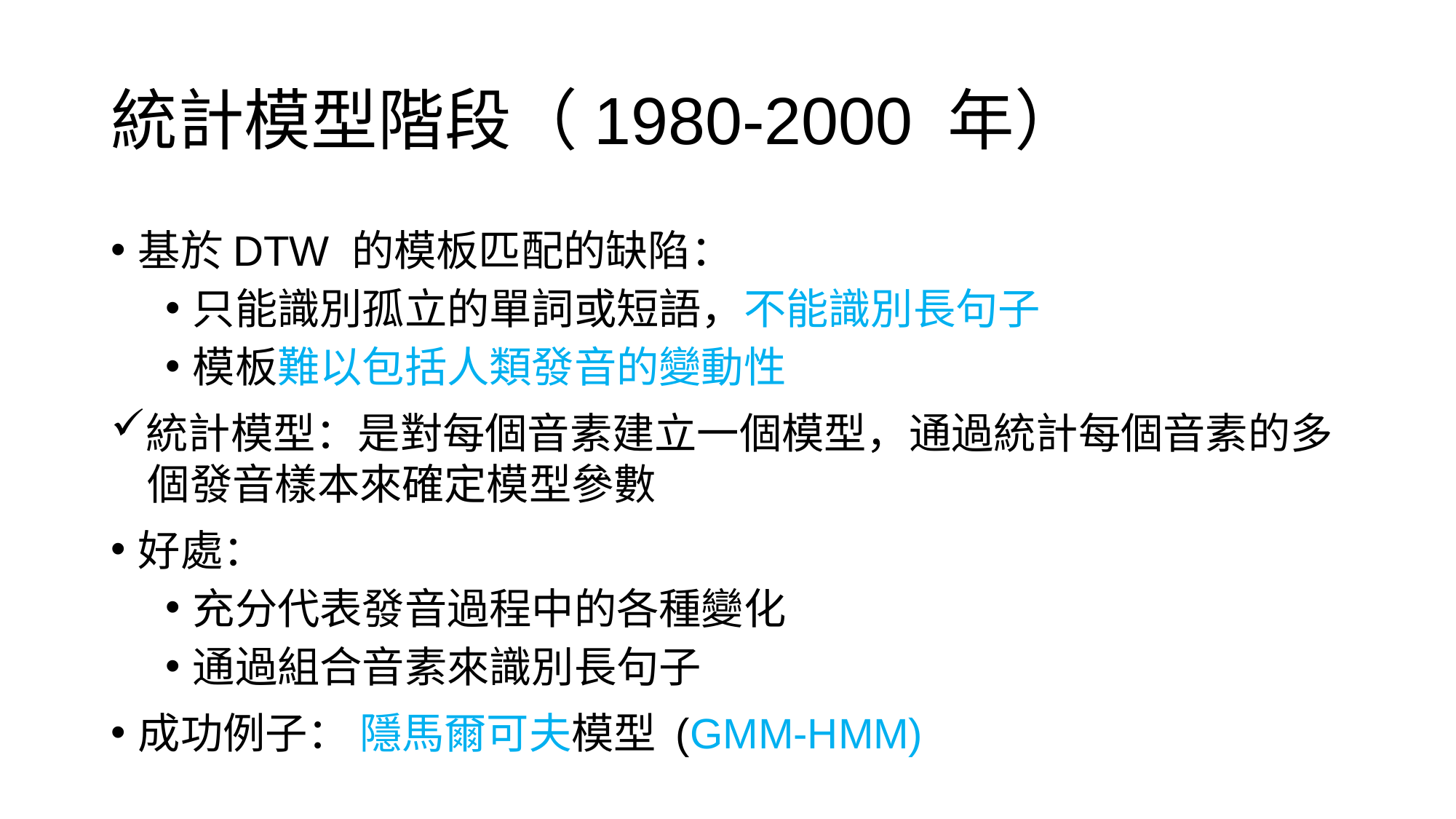

# 統計模型階段（1980-2000 年）
基於DTW 的模板匹配的缺陷：
只能識別孤立的單詞或短語，不能識別長句子
模板難以包括人類發音的變動性
統計模型：是對每個音素建立一個模型，通過統計每個音素的多   個發音樣本來確定模型參數
好處：
充分代表發音過程中的各種變化
通過組合音素來識別長句子
成功例子： 隱馬爾可夫模型 (GMM-HMM)